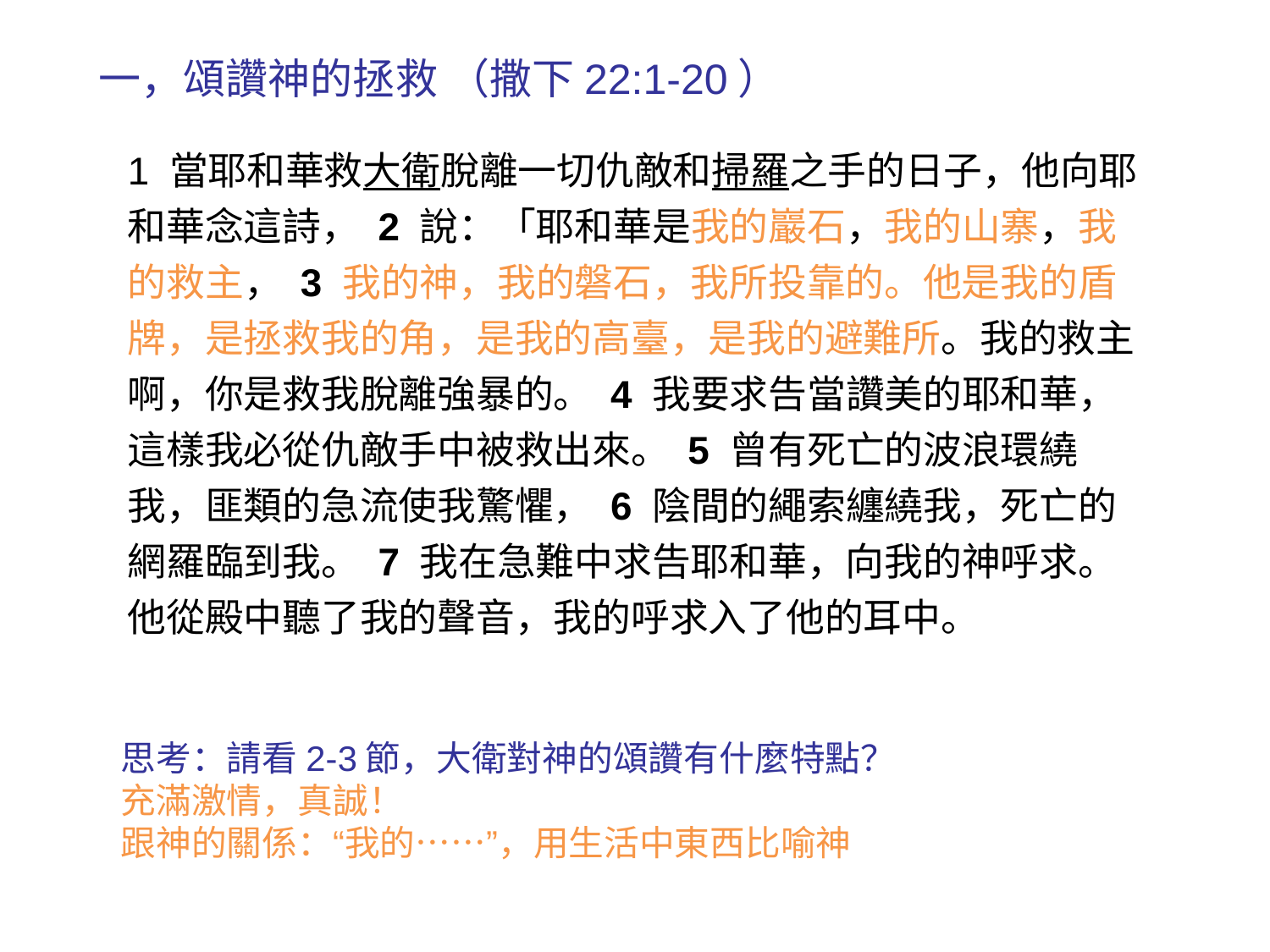

一，頌讚神的拯救 （撒下22:1-20）
1 當耶和華救大衛脫離一切仇敵和掃羅之手的日子，他向耶和華念這詩， 2 說：「耶和華是我的巖石，我的山寨，我的救主， 3 我的神，我的磐石，我所投靠的。他是我的盾牌，是拯救我的角，是我的高臺，是我的避難所。我的救主啊，你是救我脫離強暴的。 4 我要求告當讚美的耶和華，這樣我必從仇敵手中被救出來。 5 曾有死亡的波浪環繞我，匪類的急流使我驚懼， 6 陰間的繩索纏繞我，死亡的網羅臨到我。 7 我在急難中求告耶和華，向我的神呼求。他從殿中聽了我的聲音，我的呼求入了他的耳中。
思考：請看2-3節，大衛對神的頌讚有什麼特點？
充滿激情，真誠！
跟神的關係：“我的⋯⋯”，用生活中東西比喻神